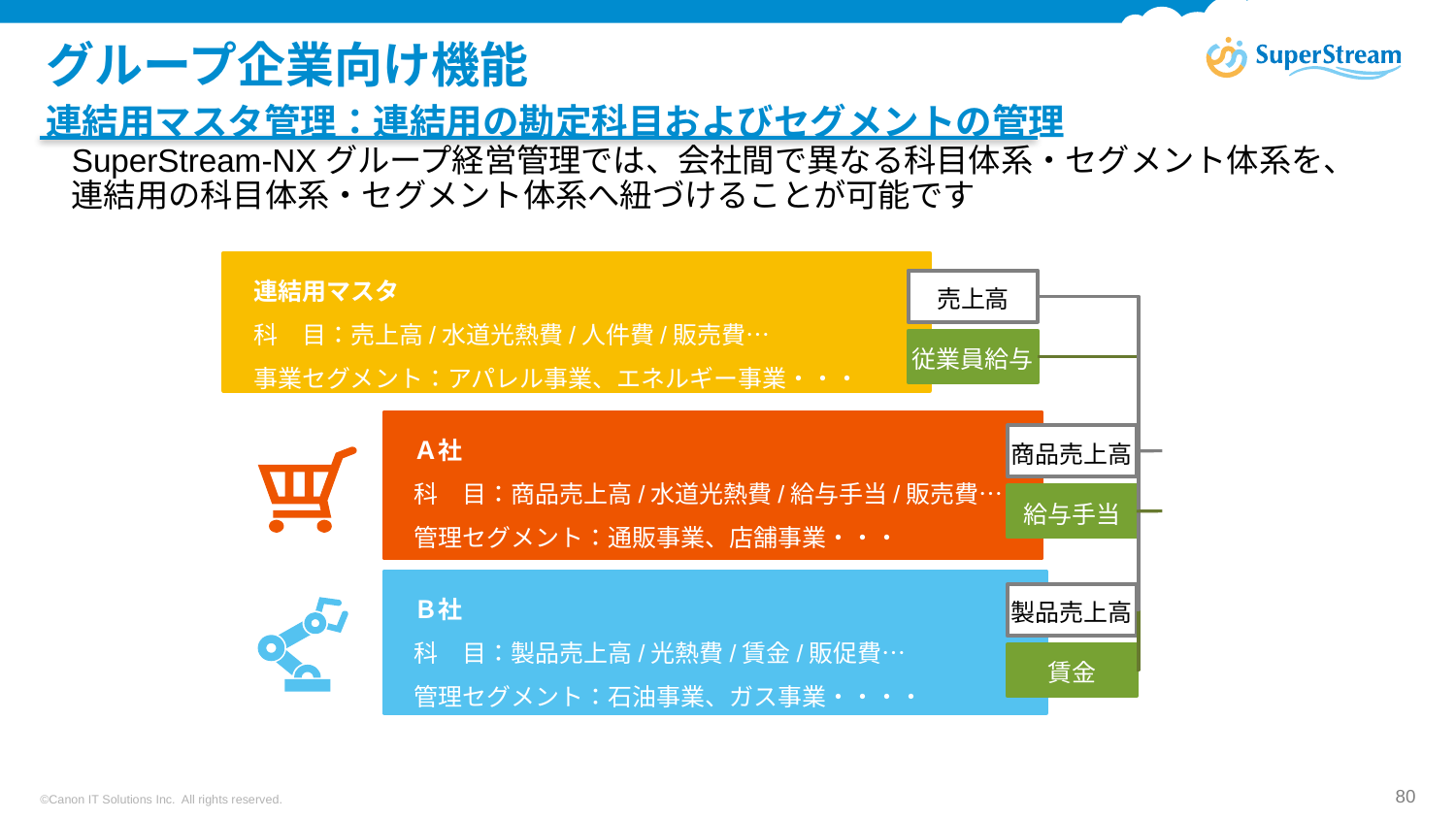

# グループ企業向け機能
連結用マスタ管理：連結用の勘定科目およびセグメントの管理

SuperStream-NXグループ経営管理では、会社間で異なる科目体系・セグメント体系を、
連結用の科目体系・セグメント体系へ紐づけることが可能です
連結用マスタ
科　目：売上高/水道光熱費/人件費/販売費…
事業セグメント：アパレル事業、エネルギー事業・・・
売上高
従業員給与
Ａ社
科　目：商品売上高/水道光熱費/給与手当/販売費…
管理セグメント：通販事業、店舗事業・・・
商品売上高

給与手当
Ｂ社
科　目：製品売上高/光熱費/賃金/販促費…
管理セグメント：石油事業、ガス事業・・・・
製品売上高

賃金
©Canon IT Solutions Inc.  All rights reserved.
80